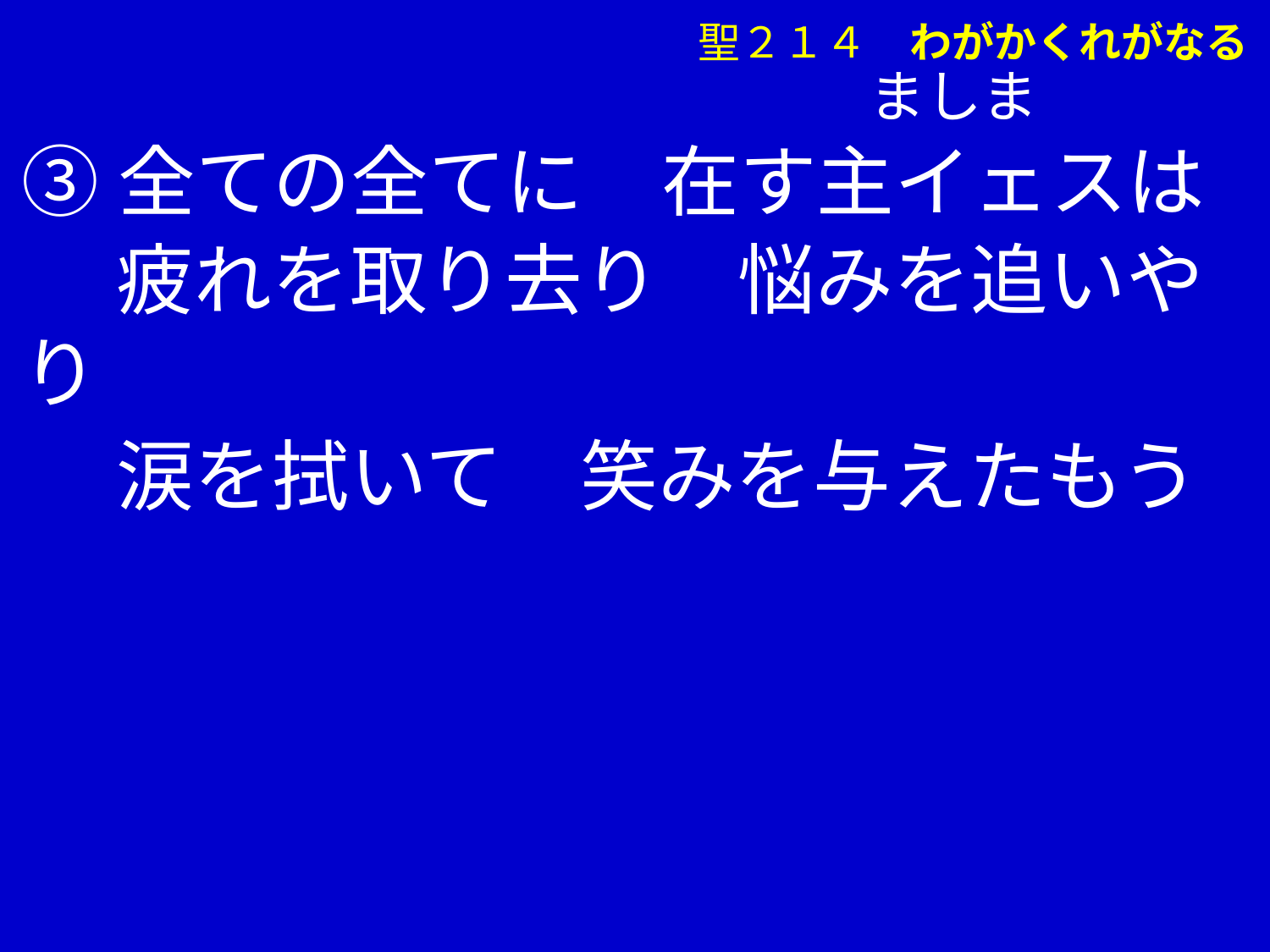

聖２１４　わがかくれがなる
　　　　　　　　　　　　　　　ましま
③全ての全てに　在す主イェスは
　 疲れを取り去り　悩みを追いやり
　 涙を拭いて　笑みを与えたもう